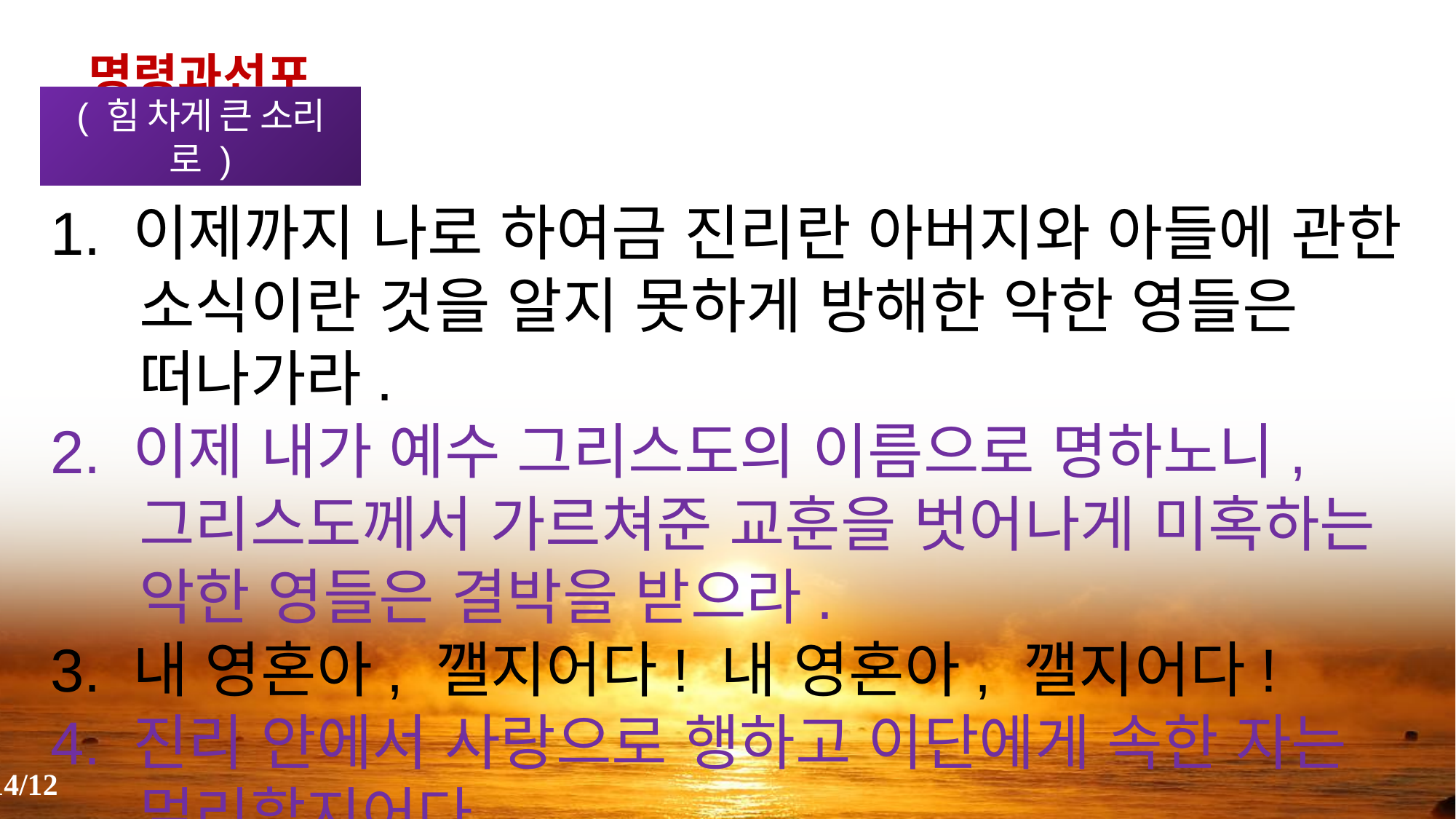

명령과선포

( 힘 차게 큰 소리로 )
1. 이제까지 나로 하여금 진리란 아버지와 아들에 관한 소식이란 것을 알지 못하게 방해한 악한 영들은 떠나가라.
2. 이제 내가 예수 그리스도의 이름으로 명하노니, 그리스도께서 가르쳐준 교훈을 벗어나게 미혹하는 악한 영들은 결박을 받으라.
3. 내 영혼아, 깰지어다! 내 영혼아, 깰지어다!
4. 진리 안에서 사랑으로 행하고 이단에게 속한 자는 멀리할지어다.